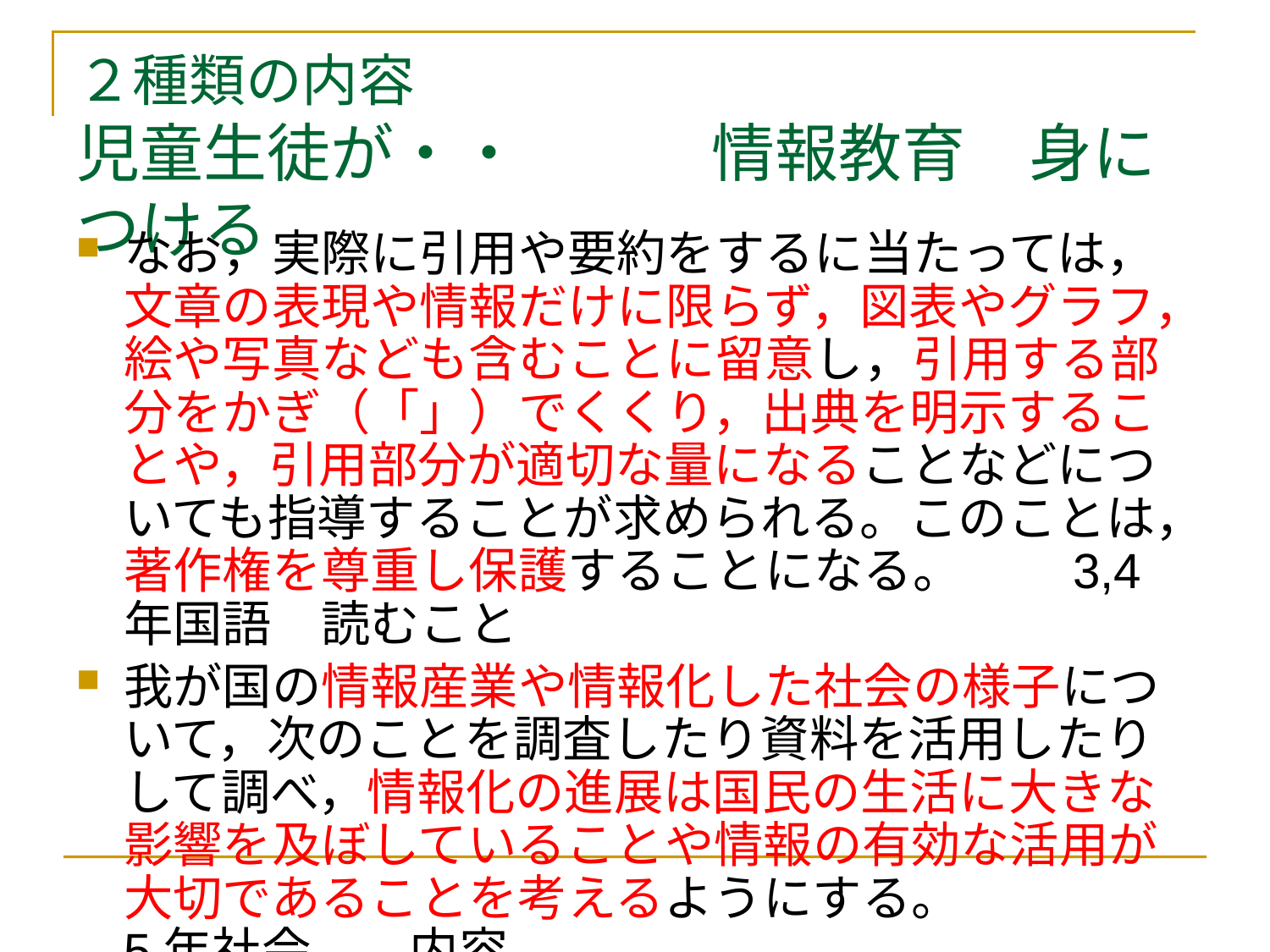

# ２種類の内容 児童生徒が・・　　　情報教育　身につける
なお，実際に引用や要約をするに当たっては，文章の表現や情報だけに限らず，図表やグラフ，絵や写真なども含むことに留意し，引用する部分をかぎ（「」）でくくり，出典を明示することや，引用部分が適切な量になることなどについても指導することが求められる。このことは，著作権を尊重し保護することになる。　　3,4年国語　読むこと
我が国の情報産業や情報化した社会の様子について，次のことを調査したり資料を活用したりして調べ，情報化の進展は国民の生活に大きな影響を及ぼしていることや情報の有効な活用が大切であることを考えるようにする。　　　　5年社会　　内容